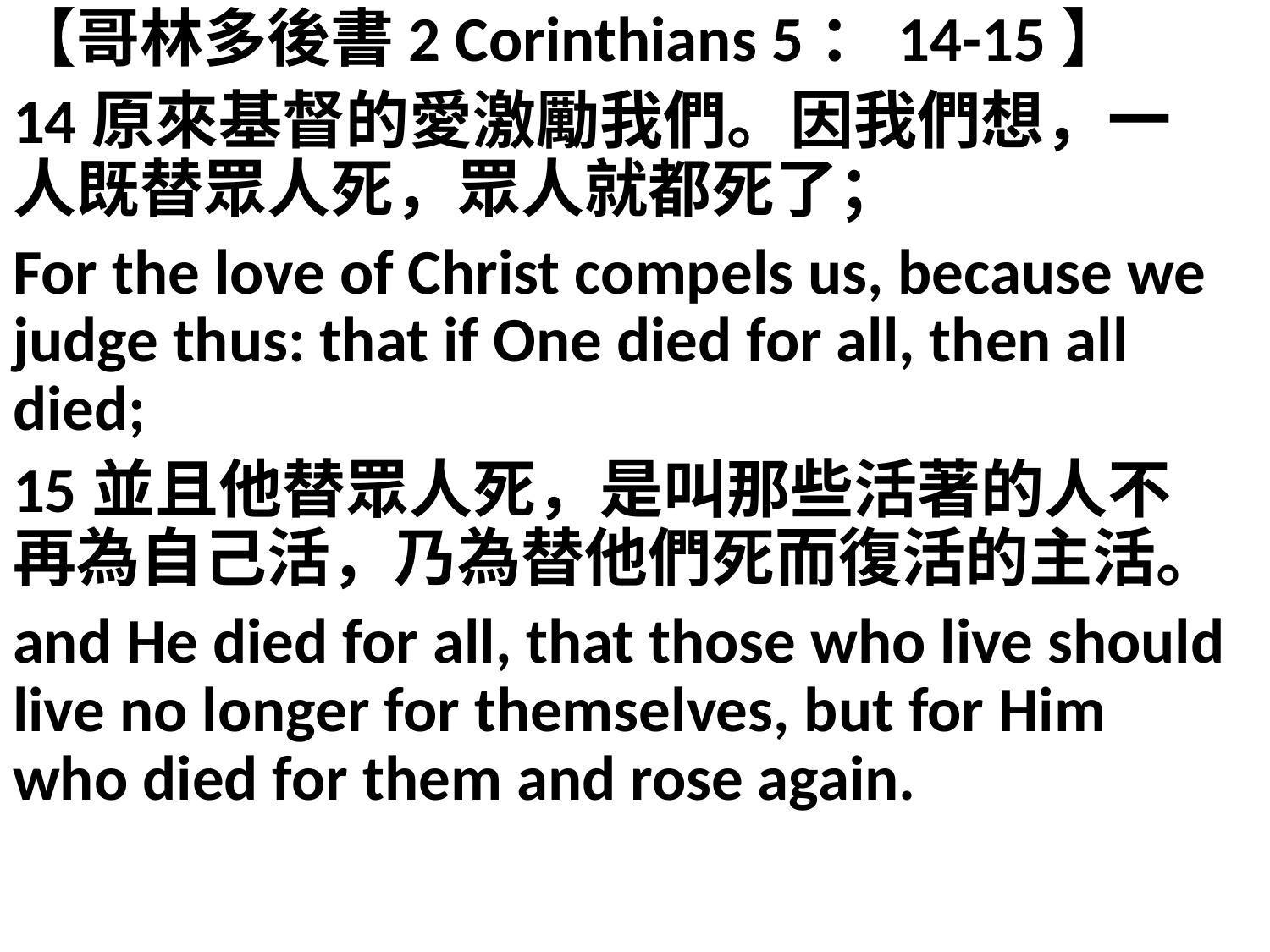

【哥林多後書2 Corinthians 5：14-15】
14原來基督的愛激勵我們。因我們想，一人既替眾人死，眾人就都死了；
For the love of Christ compels us, because we judge thus: that if One died for all, then all died;
15並且他替眾人死，是叫那些活著的人不再為自己活，乃為替他們死而復活的主活。
and He died for all, that those who live should live no longer for themselves, but for Him who died for them and rose again.